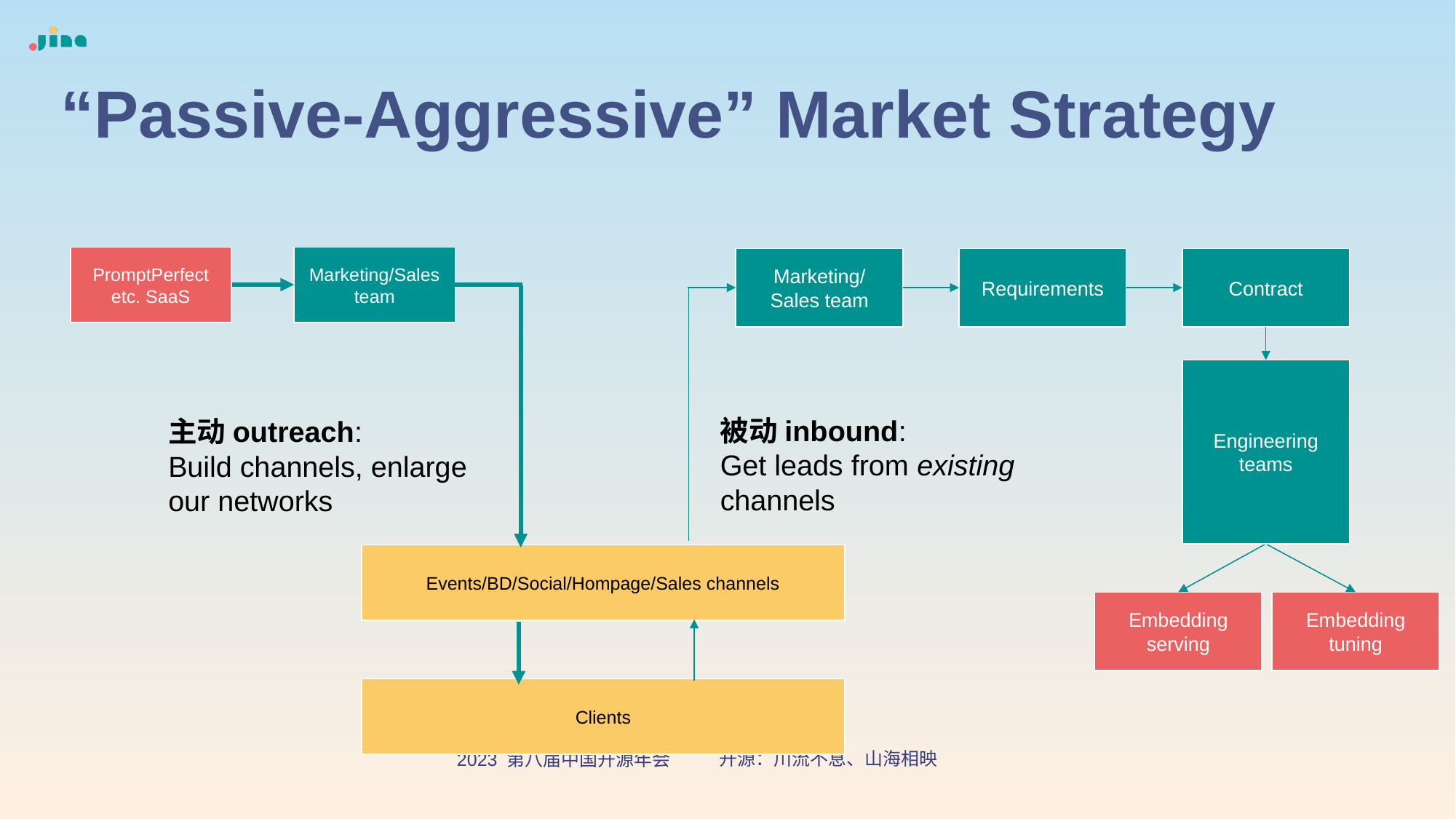

# “Passive-Aggressive” Market Strategy
PromptPerfect etc. SaaS
Marketing/Sales team
Marketing/Sales team
Requirements
Contract
Engineering teams
被动inbound:
Get leads from existing channels
主动outreach:
Build channels, enlarge our networks
Events/BD/Social/Hompage/Sales channels
Embedding serving
Embedding tuning
Clients